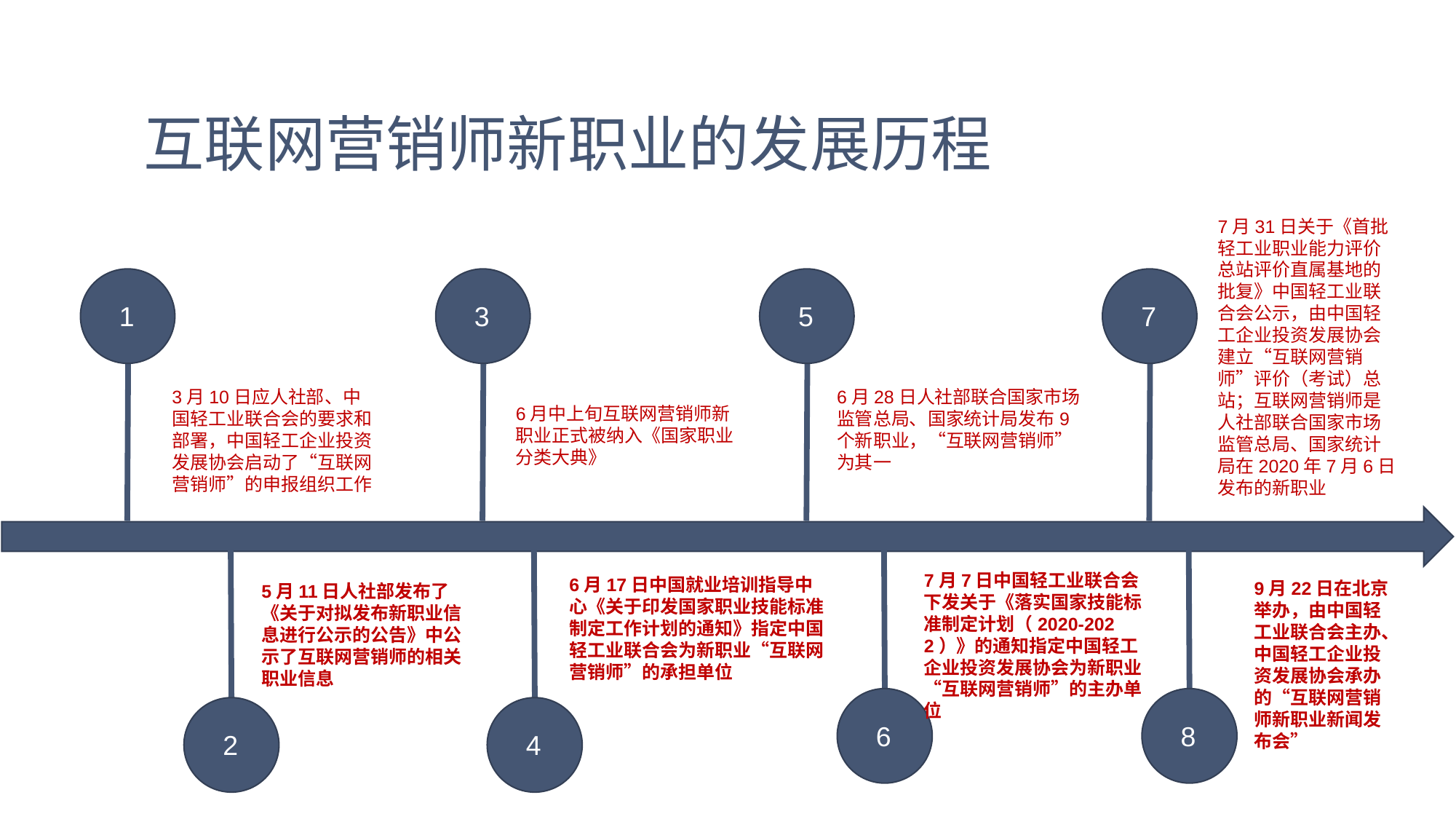

互联网营销师新职业的发展历程
7月31日关于《首批轻工业职业能力评价总站评价直属基地的批复》中国轻工业联合会公示，由中国轻工企业投资发展协会建立“互联网营销师”评价（考试）总站；互联网营销师是人社部联合国家市场监管总局、国家统计局在2020年7月6日发布的新职业

1

3

5

7
3月10日应人社部、中国轻工业联合会的要求和部署，中国轻工企业投资发展协会启动了“互联网营销师”的申报组织工作
6月28日人社部联合国家市场监管总局、国家统计局发布9个新职业，“互联网营销师”为其一
6月中上旬互联网营销师新职业正式被纳入《国家职业分类大典》

7月7日中国轻工业联合会下发关于《落实国家技能标准制定计划（2020-2022）》的通知指定中国轻工企业投资发展协会为新职业“互联网营销师”的主办单位
6月17日中国就业培训指导中心《关于印发国家职业技能标准制定工作计划的通知》指定中国轻工业联合会为新职业“互联网营销师”的承担单位
9月22日在北京举办，由中国轻工业联合会主办、中国轻工企业投资发展协会承办的“互联网营销师新职业新闻发布会”
5月11日人社部发布了《关于对拟发布新职业信息进行公示的公告》中公示了互联网营销师的相关职业信息

6

8

2

4